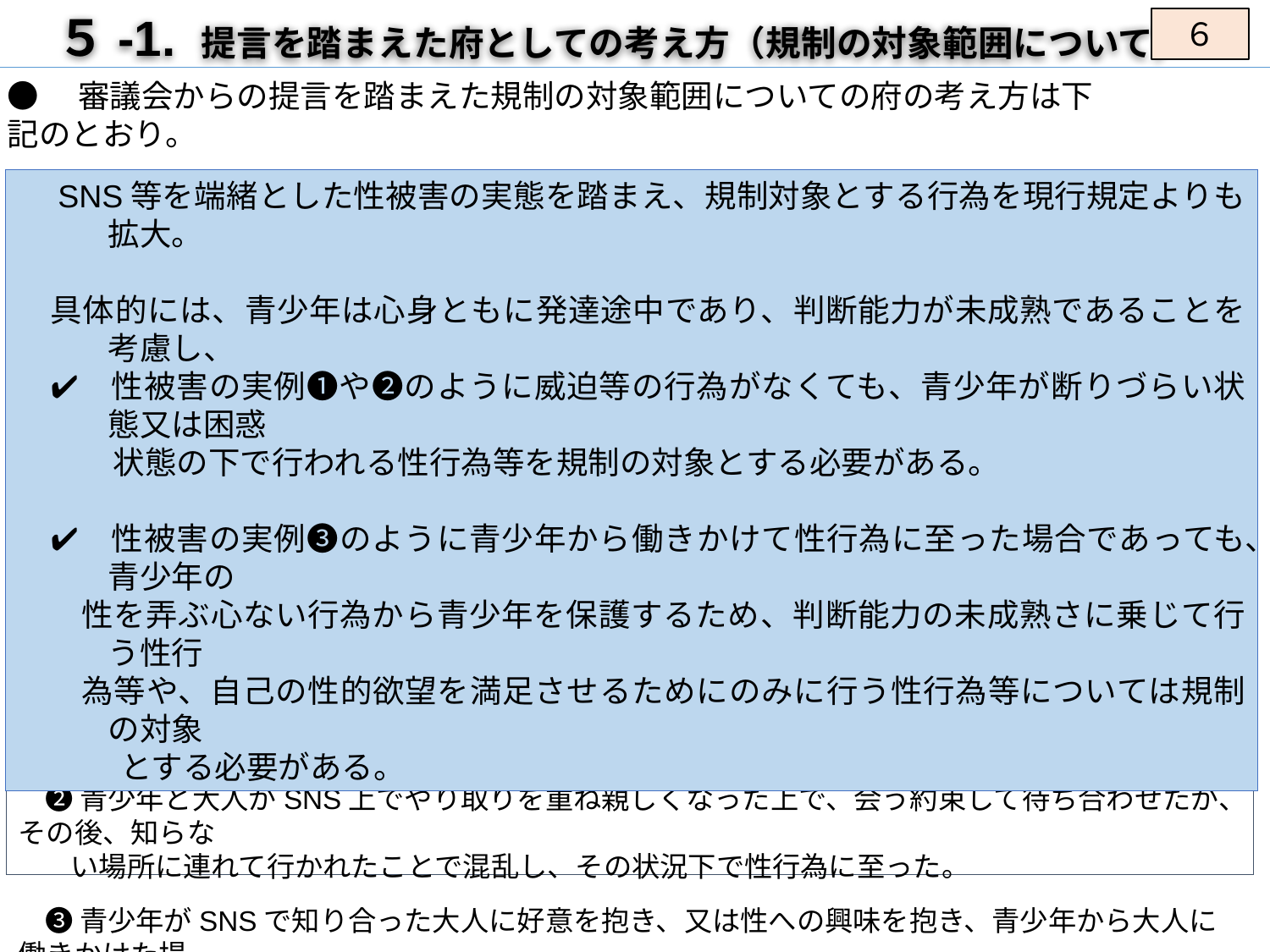

# ５-1. 提言を踏まえた府としての考え方（規制の対象範囲について）
６
●　審議会からの提言を踏まえた規制の対象範囲についての府の考え方は下記のとおり。
　SNS等を端緒とした性被害の実態を踏まえ、規制対象とする行為を現行規定よりも拡大。

　具体的には、青少年は心身ともに発達途中であり、判断能力が未成熟であることを考慮し、
　✔　性被害の実例❶や❷のように威迫等の行為がなくても、青少年が断りづらい状態又は困惑
　　　状態の下で行われる性行為等を規制の対象とする必要がある。

　✔　性被害の実例❸のように青少年から働きかけて性行為に至った場合であっても、青少年の
       性を弄ぶ心ない行為から青少年を保護するため、判断能力の未成熟さに乗じて行う性行
       為等や、自己の性的欲望を満足させるためにのみに行う性行為等については規制の対象
　　　 とする必要がある。
【参考：性被害の実例】
　❶青少年がSNS上で大人と知り合い、悩みを聞いてもらっているうちに、「会って相談に乗る」と持ちかけられ、
　　 実際に会って性交に至った。青少年は相談相手を失いたくないと思い、断り切れず性交に応じた。

  ❷青少年と大人がSNS上でやり取りを重ね親しくなった上で、会う約束して待ち合わせたが、その後、知らな
     い場所に連れて行かれたことで混乱し、その状況下で性行為に至った。

  ❸青少年がSNSで知り合った大人に好意を抱き、又は性への興味を抱き、青少年から大人に働きかけた場
　　 合で、大人側は単に自己の性的欲望を満足させるために性行為に至った。